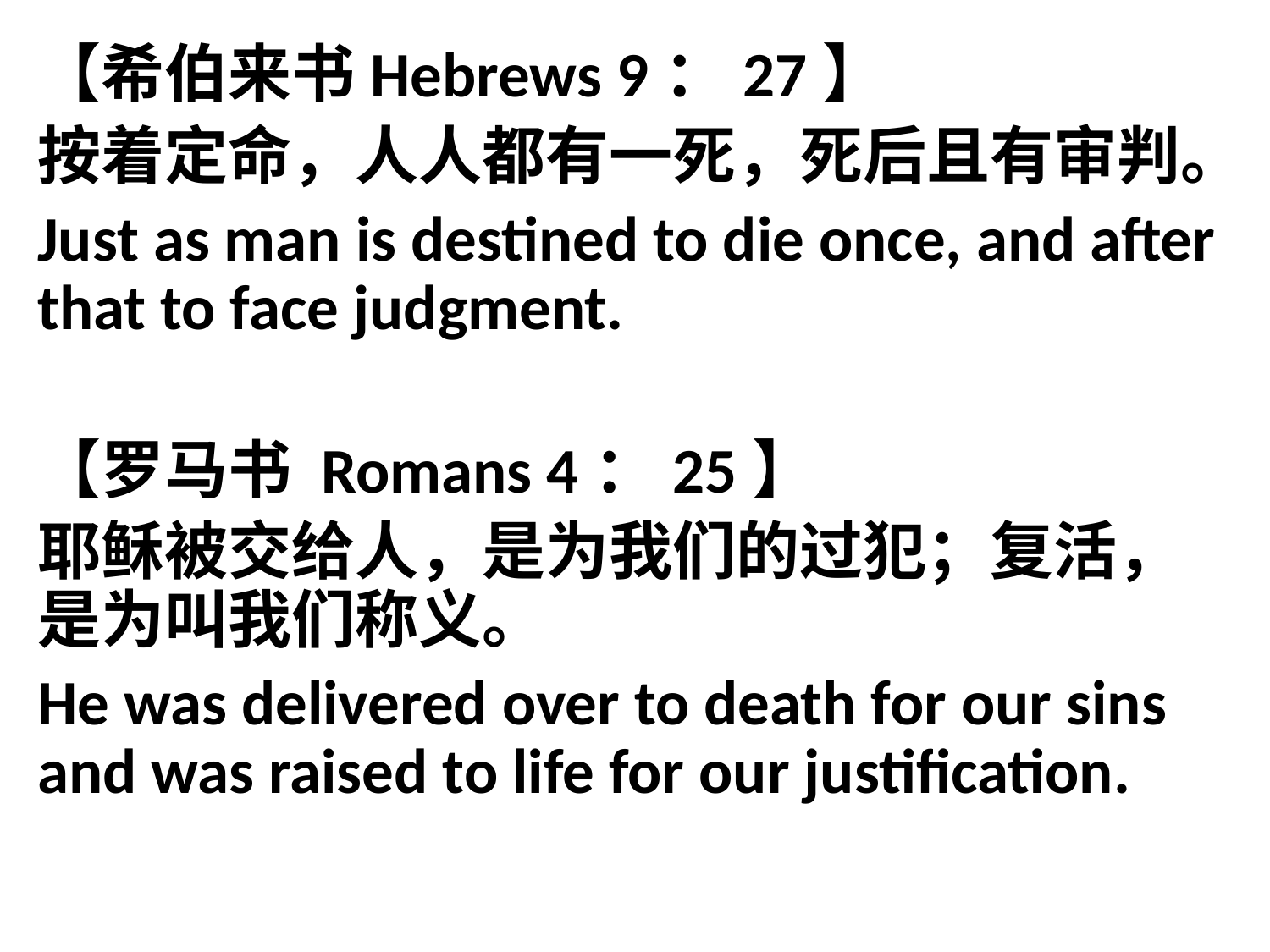

【希伯来书Hebrews 9：27】
按着定命，人人都有一死，死后且有审判。
Just as man is destined to die once, and after that to face judgment.

【罗马书 Romans 4：25】
耶稣被交给人，是为我们的过犯；复活，是为叫我们称义。
He was delivered over to death for our sins and was raised to life for our justification.